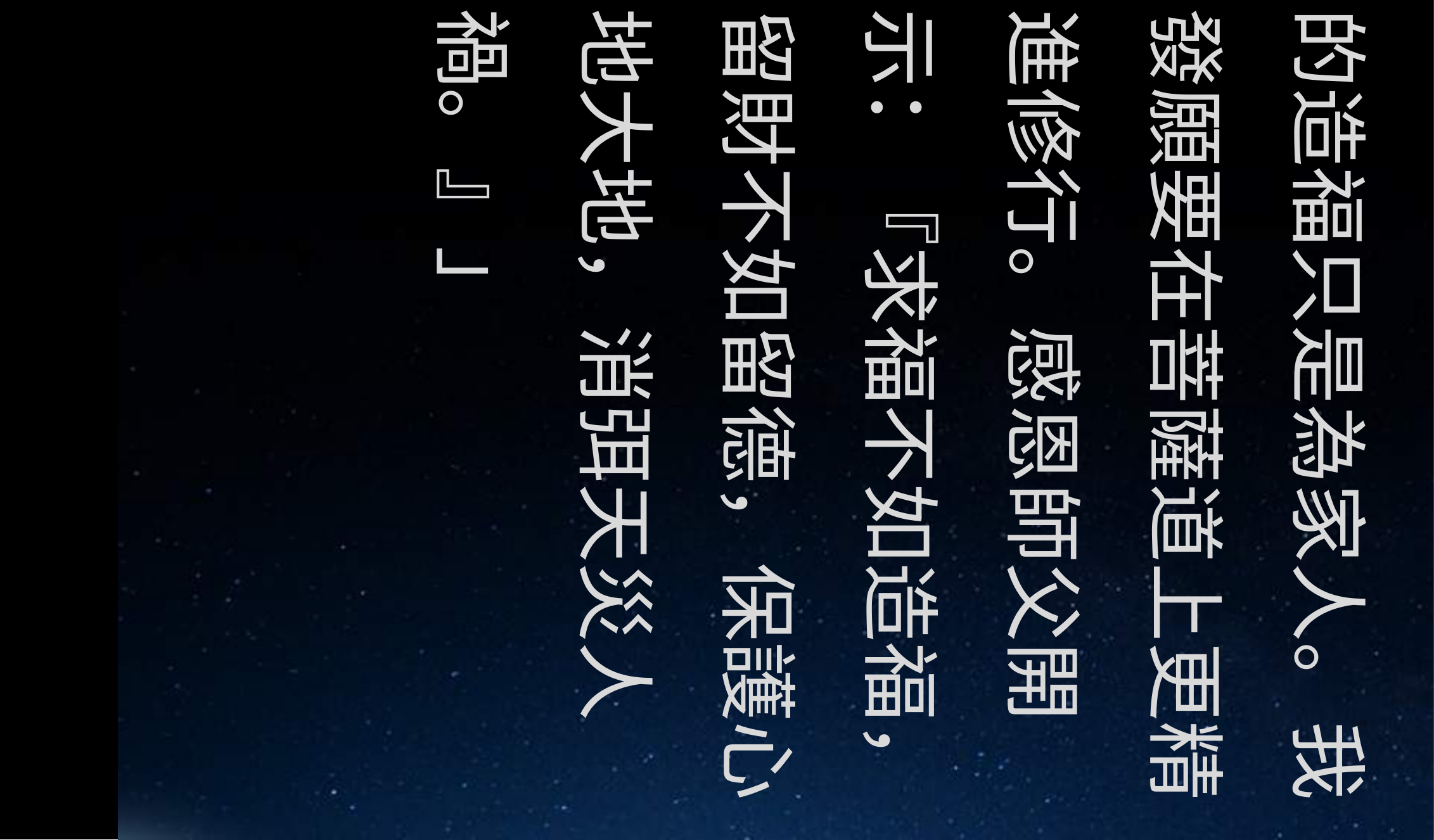

的造福只是為家人。我發願要在菩薩道上更精進修行。感恩師父開示：『求福不如造福，留財不如留德，保護心地大地，消弭天災人禍。』」